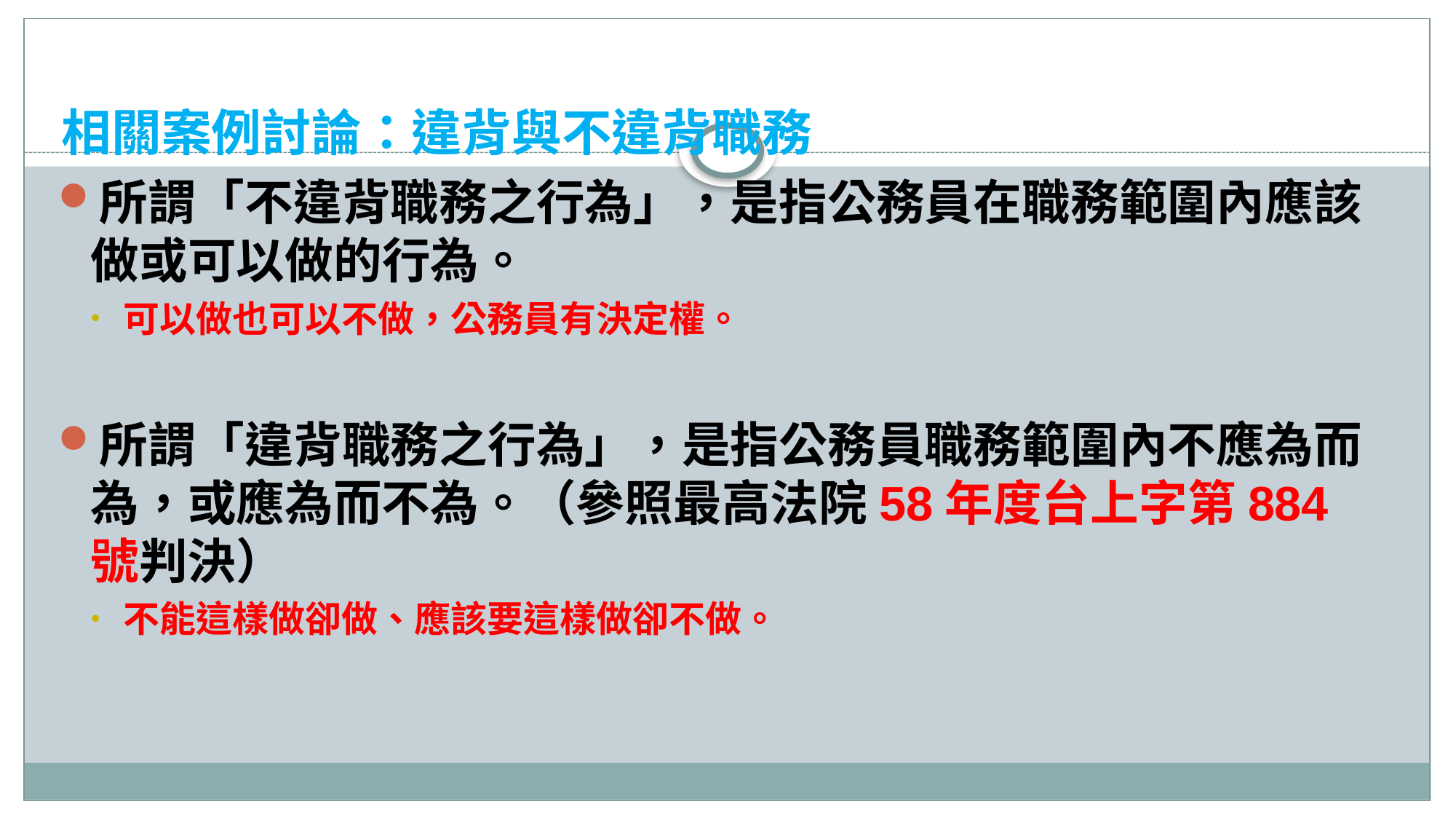

# 相關案例討論：違背與不違背職務
所謂「不違背職務之行為」，是指公務員在職務範圍內應該做或可以做的行為。
可以做也可以不做，公務員有決定權。

所謂「違背職務之行為」，是指公務員職務範圍內不應為而為，或應為而不為。（參照最高法院58年度台上字第884號判決）
不能這樣做卻做、應該要這樣做卻不做。